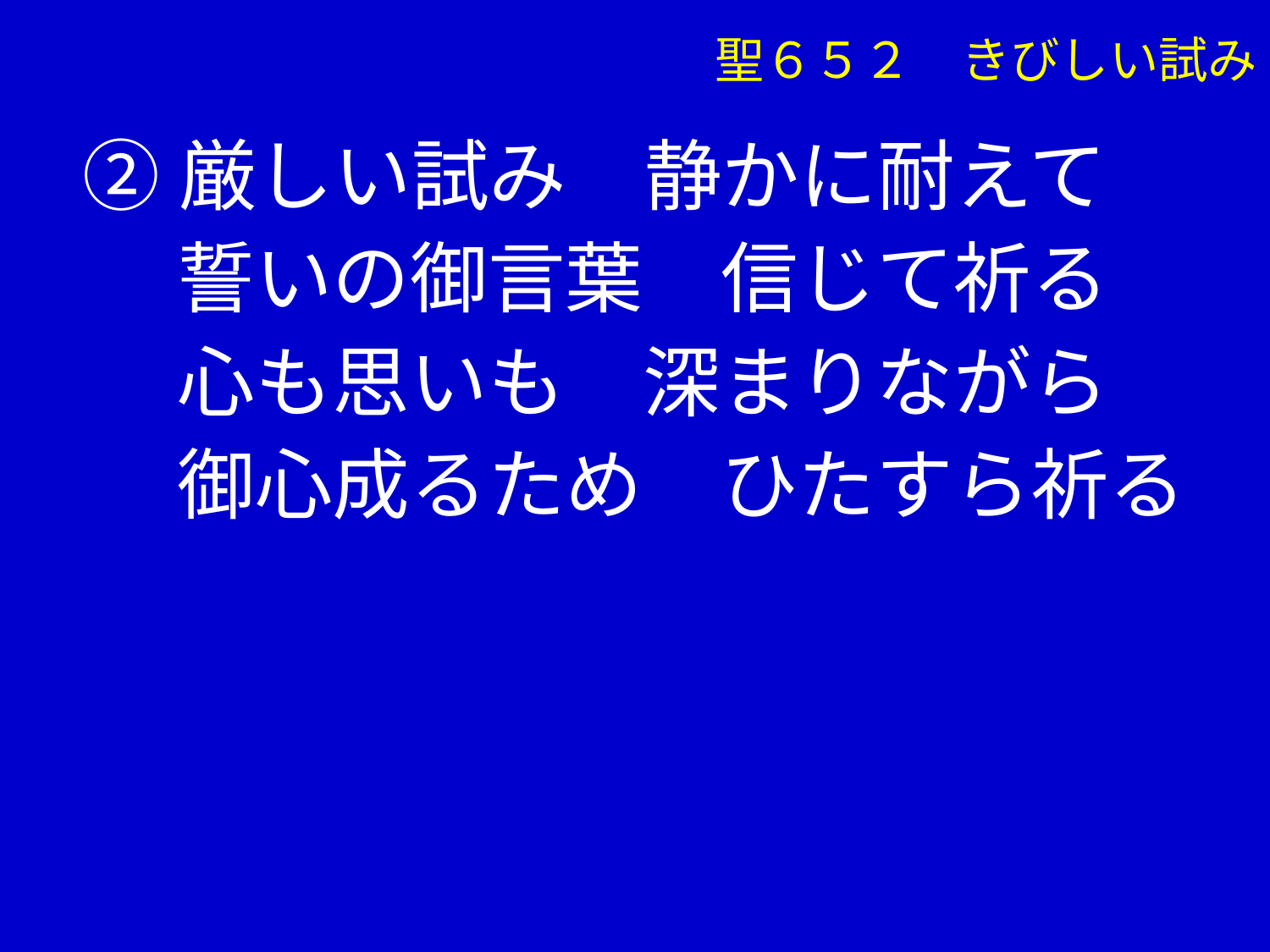

聖６５２　きびしい試み
②厳しい試み　静かに耐えて
　 誓いの御言葉　信じて祈る
　 心も思いも　深まりながら
　 御心成るため　ひたすら祈る